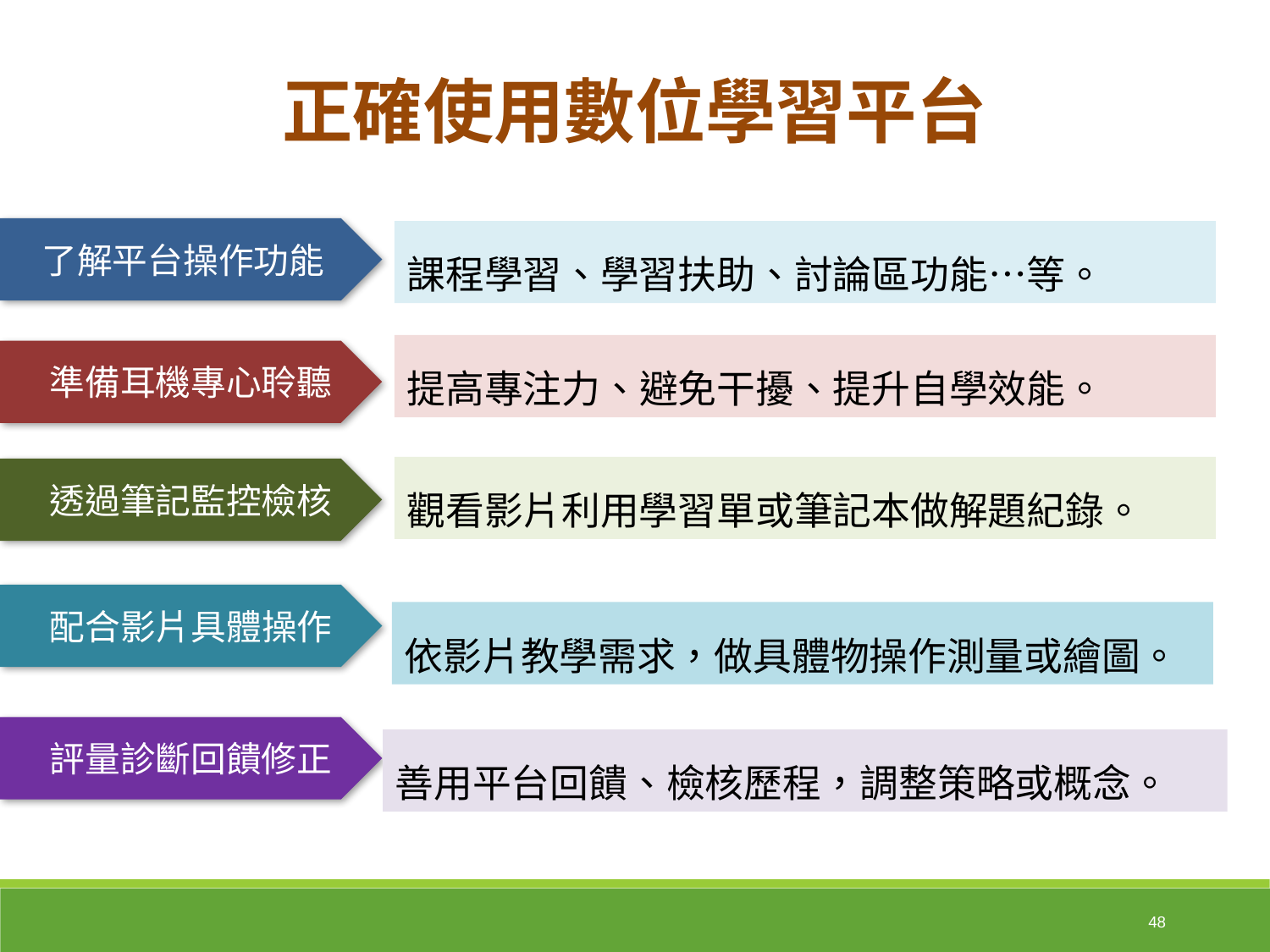

正確使用數位學習平台
了解平台操作功能
課程學習、學習扶助、討論區功能…等。
提高專注力、避免干擾、提升自學效能。
準備耳機專心聆聽
觀看影片利用學習單或筆記本做解題紀錄。
透過筆記監控檢核
配合影片具體操作
依影片教學需求，做具體物操作測量或繪圖。
評量診斷回饋修正
善用平台回饋、檢核歷程，調整策略或概念。
48